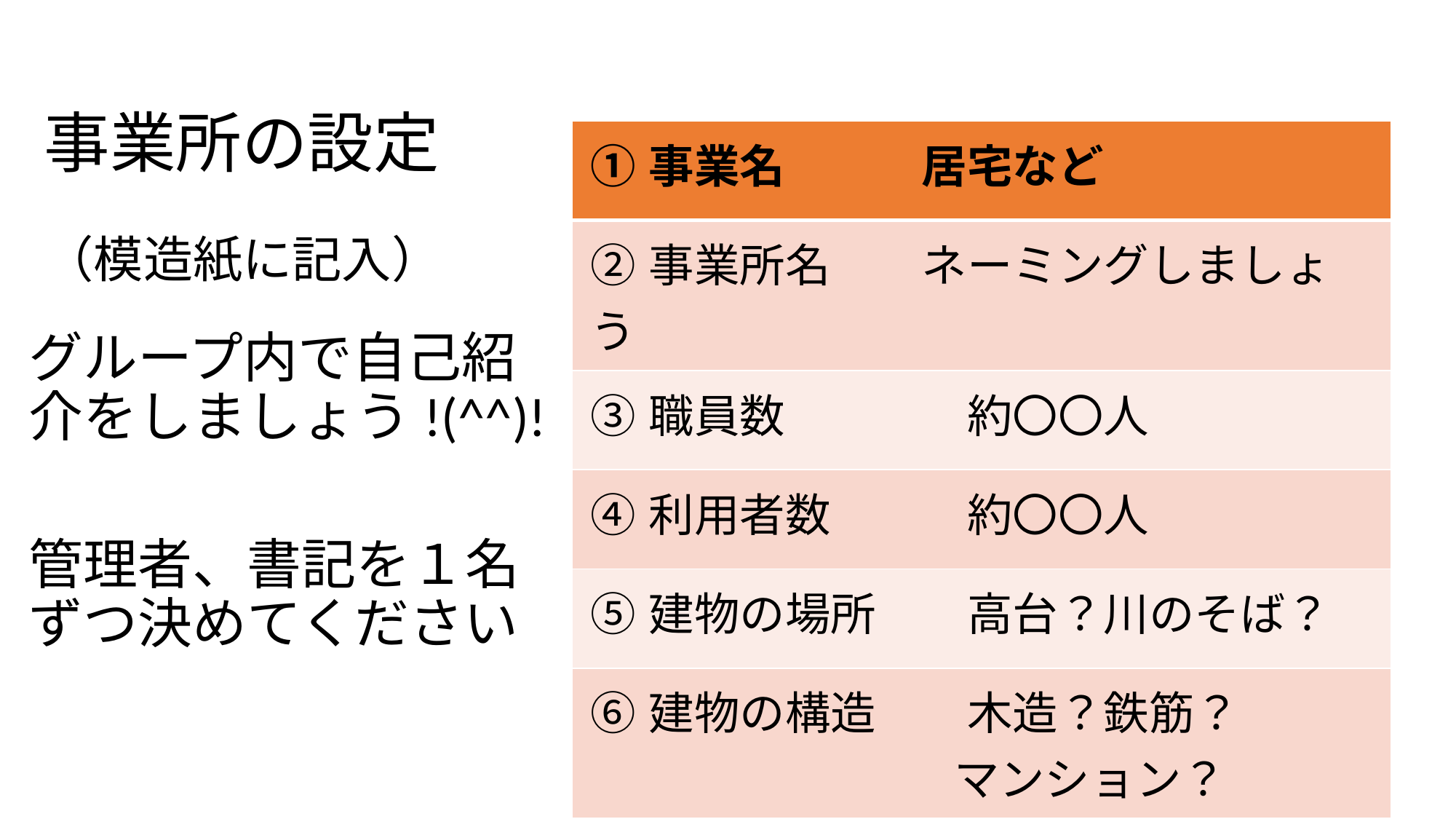

# 事業所の設定 （模造紙に記入）
| ①事業名　　　居宅など |
| --- |
| ②事業所名　　ネーミングしましょう |
| ③職員数　　　　約〇〇人 |
| ④利用者数　　　約〇〇人 |
| ⑤建物の場所　　高台？川のそば？ |
| ⑥建物の構造　　木造？鉄筋？ 　　　　　　　　マンション？ |
グループ内で自己紹介をしましょう!(^^)!

管理者、書記を１名ずつ決めてください